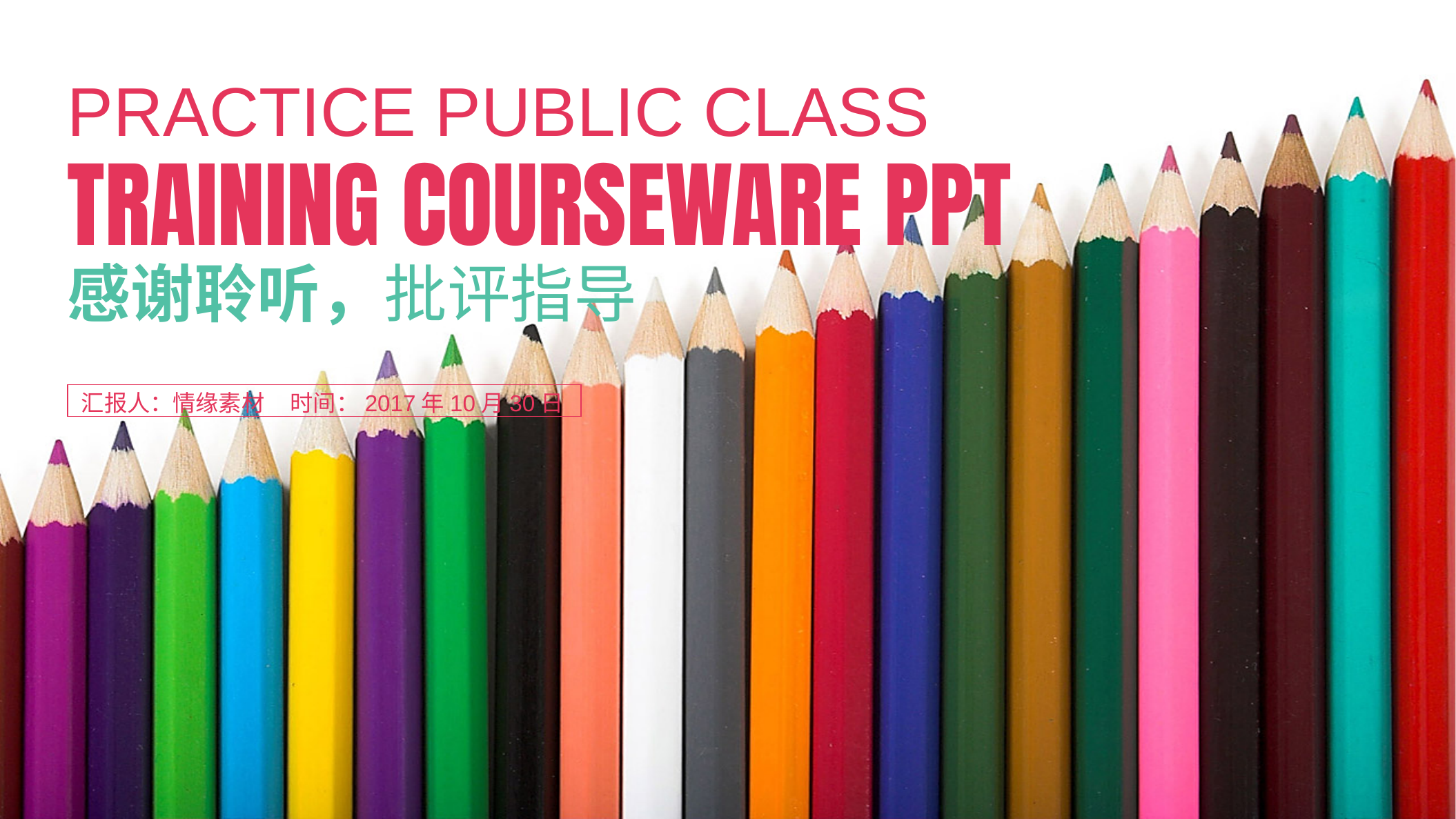

Practice public class training courseware PPT
感谢聆听，批评指导
汇报人：情缘素材     时间：2017年10月30日